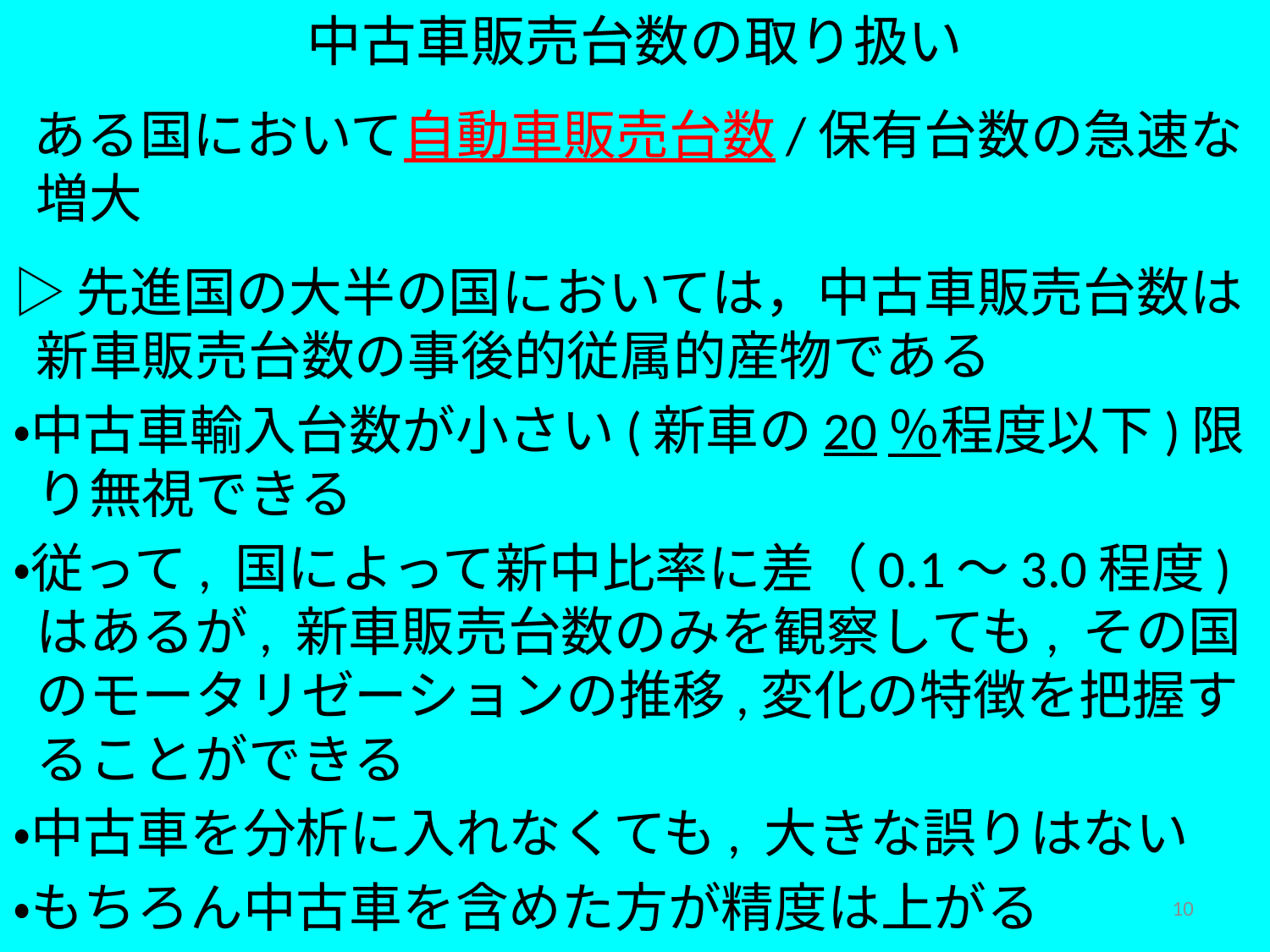

中古車販売台数の取り扱い

 ある国において自動車販売台数/保有台数の急速な増大

▷先進国の大半の国においては，中古車販売台数は新車販売台数の事後的従属的産物である
・中古車輸入台数が小さい(新車の20％程度以下)限り無視できる
・従って, 国によって新中比率に差（0.1～3.0程度)はあるが, 新車販売台数のみを観察しても, その国のモータリゼーションの推移,変化の特徴を把握することができる
・中古車を分析に入れなくても, 大きな誤りはない
・もちろん中古車を含めた方が精度は上がる
10